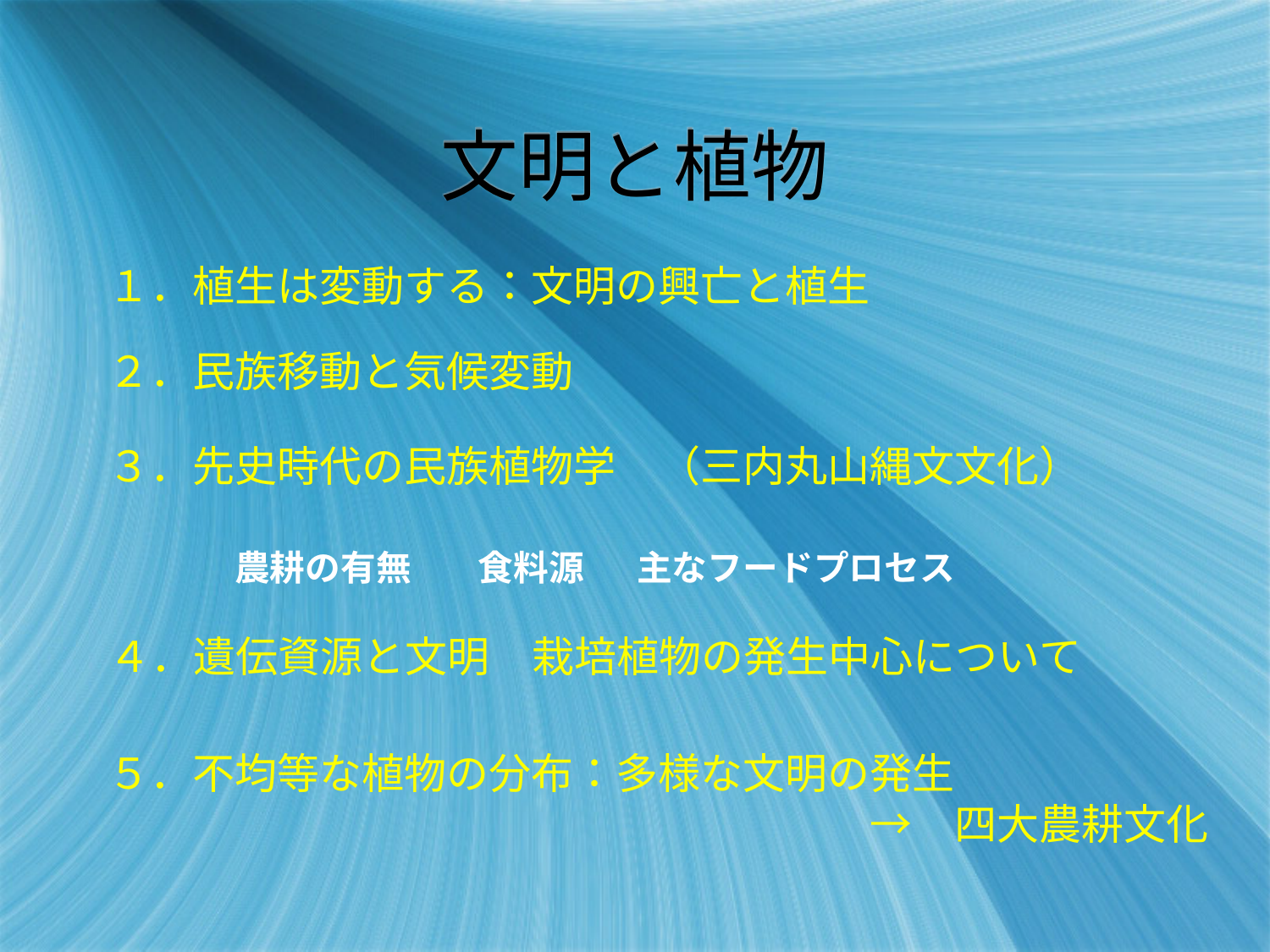

# 文明と植物
１．植生は変動する：文明の興亡と植生
２．民族移動と気候変動
３．先史時代の民族植物学　（三内丸山縄文文化）
農耕の有無
食料源
主なフードプロセス
４．遺伝資源と文明　栽培植物の発生中心について
５．不均等な植物の分布：多様な文明の発生
　　　　　　　　　　　　　　　　　　→　四大農耕文化